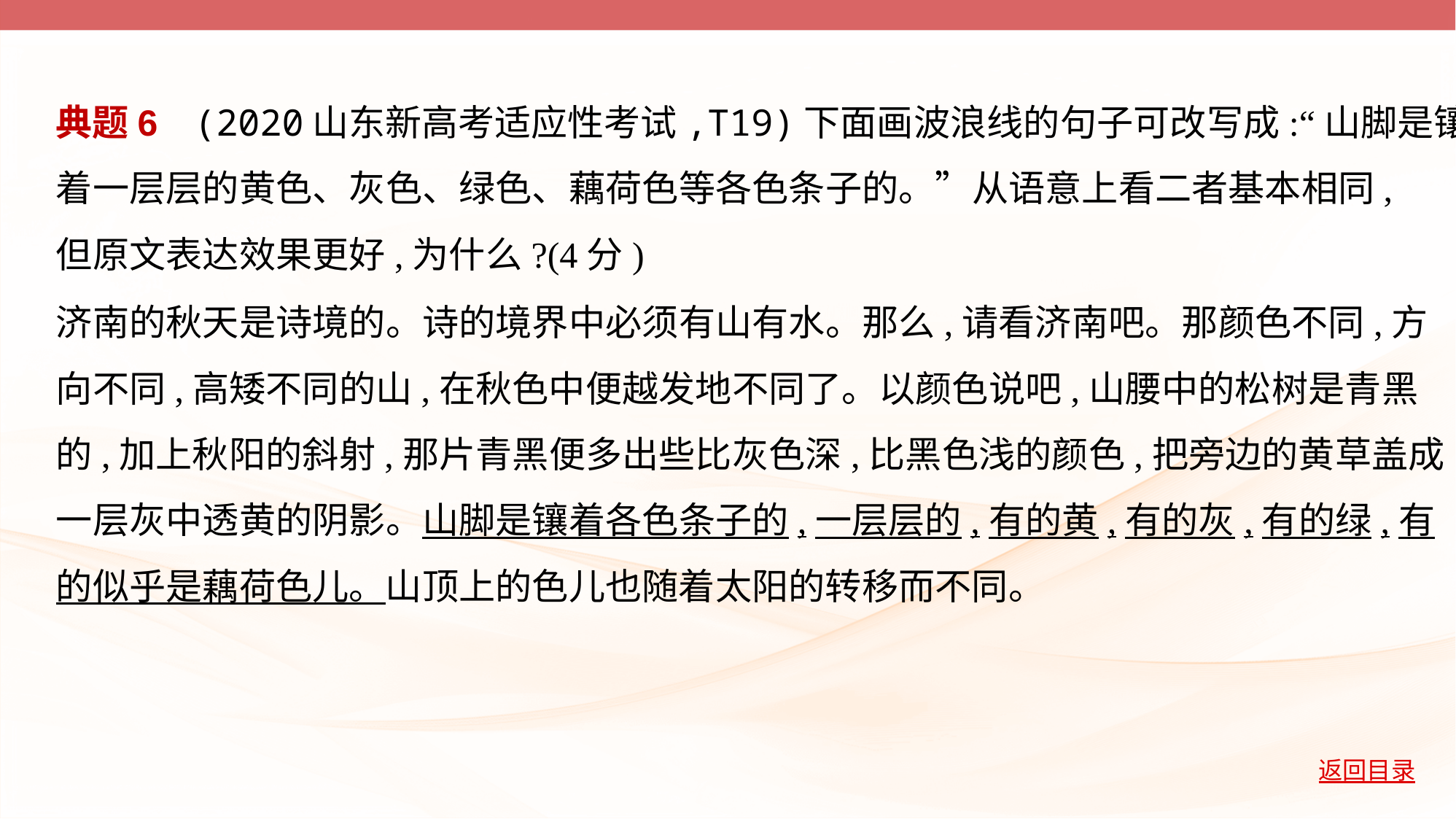

典题6    (2020山东新高考适应性考试,T19)下面画波浪线的句子可改写成:“山脚是镶
着一层层的黄色、灰色、绿色、藕荷色等各色条子的。”从语意上看二者基本相同,
但原文表达效果更好,为什么?(4分)
济南的秋天是诗境的。诗的境界中必须有山有水。那么,请看济南吧。那颜色不同,方
向不同,高矮不同的山,在秋色中便越发地不同了。以颜色说吧,山腰中的松树是青黑
的,加上秋阳的斜射,那片青黑便多出些比灰色深,比黑色浅的颜色,把旁边的黄草盖成
一层灰中透黄的阴影。山脚是镶着各色条子的,一层层的,有的黄,有的灰,有的绿,有
的似乎是藕荷色儿。山顶上的色儿也随着太阳的转移而不同。